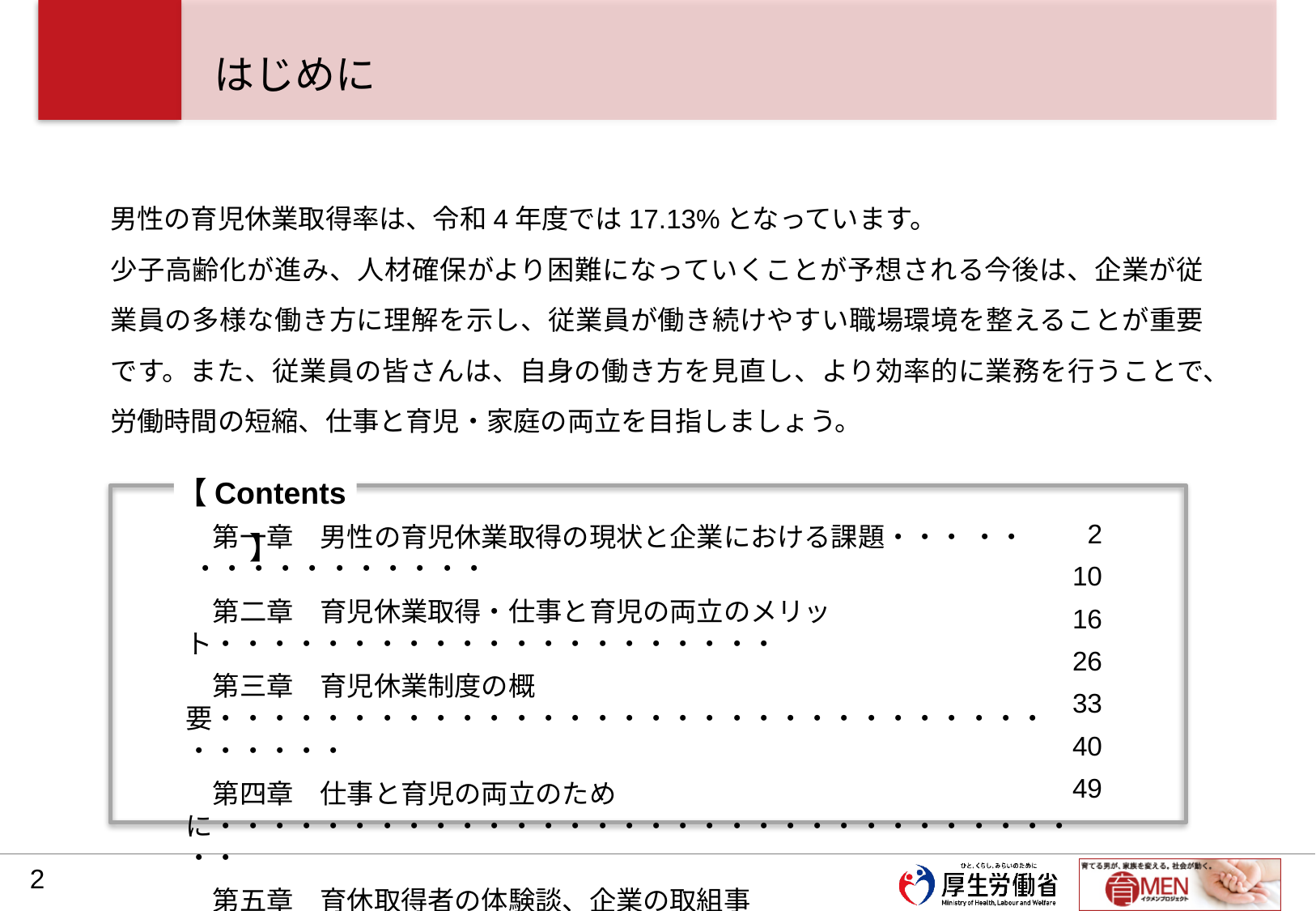

# はじめに
男性の育児休業取得率は、令和4年度では17.13%となっています。
少子高齢化が進み、人材確保がより困難になっていくことが予想される今後は、企業が従業員の多様な働き方に理解を示し、従業員が働き続けやすい職場環境を整えることが重要です。また、従業員の皆さんは、自身の働き方を見直し、より効率的に業務を行うことで、労働時間の短縮、仕事と育児・家庭の両立を目指しましょう。
【Contents】

2
10
16
26
33
40
49
　第一章　男性の育児休業取得の現状と企業における課題・・・ ・・ ・・・・・・・・・・・
　第二章　育児休業取得・仕事と育児の両立のメリット・・・・・・・・・・・・・・・・・・・・・
　第三章　育児休業制度の概要・・・・・・・・・・・・・・・・・・・・・・・・・・・・・・・・・・・・・・
　第四章　仕事と育児の両立のために・・・・・・・・・・・・・・・・・・・・・・・・・・・・・・・・・・
　第五章　育休取得者の体験談、企業の取組事例・・・・・・・・・・・・・・・・・・・・・・・・
　第六章　企業における両親学級・・・・・・・・・・・・・・・・・・・・・・・・・・・・・・・・・・・・・・
　第七章　みんなで考えてみよう・・・・・・・・・・・・・・・・・・・・・・・・・・・・・・・・・・・・・・・・
2